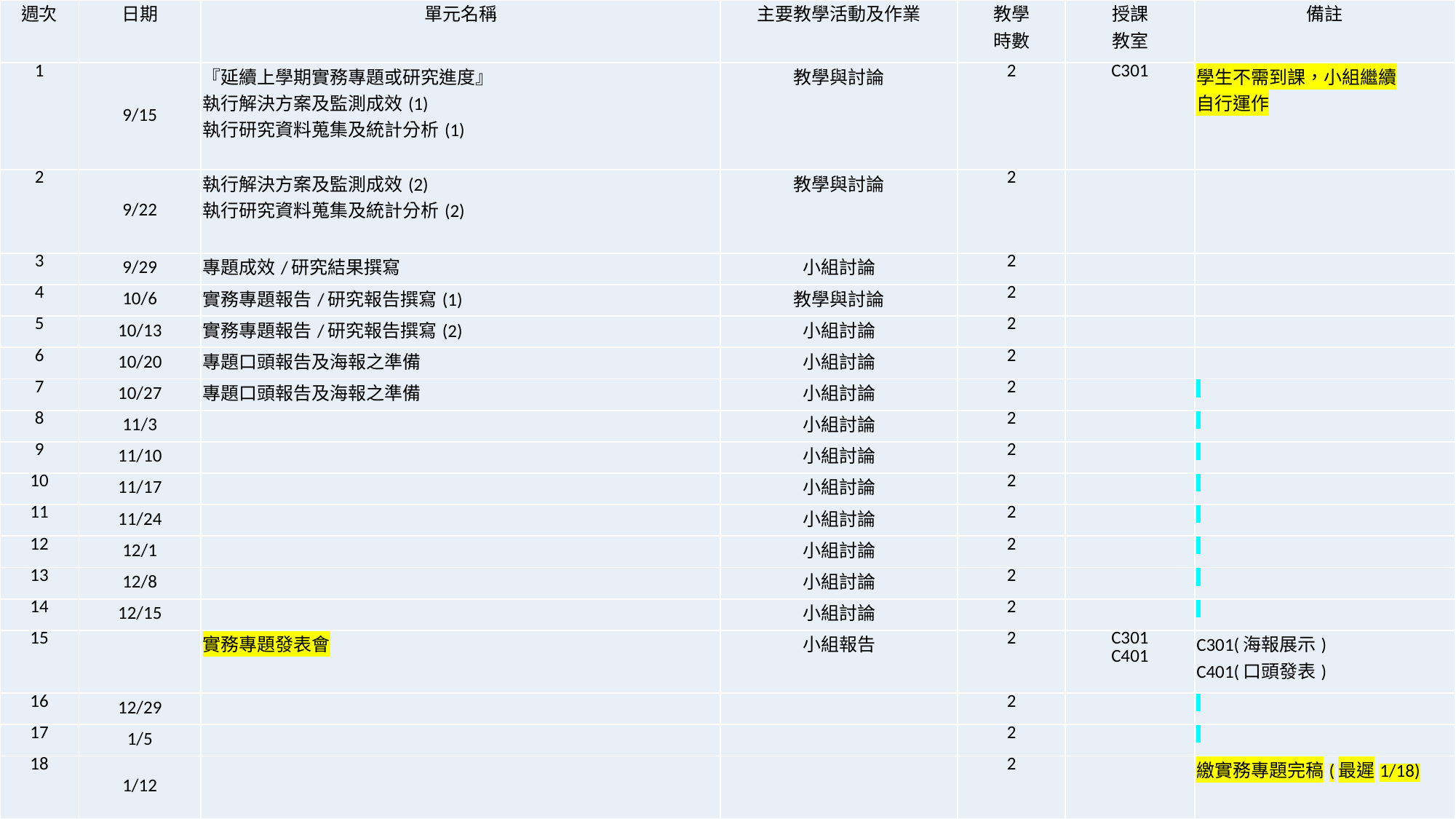

| 週次 | 日期 | 單元名稱 | 主要教學活動及作業 | 教學 時數 | 授課 教室 | 備註 |
| --- | --- | --- | --- | --- | --- | --- |
| 1 | 9/15 | 『延續上學期實務專題或研究進度』 執行解決方案及監測成效(1) 執行研究資料蒐集及統計分析(1) | 教學與討論 | 2 | C301 | 學生不需到課，小組繼續 自行運作 |
| 2 | 9/22 | 執行解決方案及監測成效(2) 執行研究資料蒐集及統計分析(2) | 教學與討論 | 2 |  |  |
| 3 | 9/29 | 專題成效/研究結果撰寫 | 小組討論 | 2 |  |  |
| 4 | 10/6 | 實務專題報告/研究報告撰寫(1) | 教學與討論 | 2 |  |  |
| 5 | 10/13 | 實務專題報告/研究報告撰寫(2) | 小組討論 | 2 |  |  |
| 6 | 10/20 | 專題口頭報告及海報之準備 | 小組討論 | 2 |  |  |
| 7 | 10/27 | 專題口頭報告及海報之準備 | 小組討論 | 2 |  |  |
| 8 | 11/3 |  | 小組討論 | 2 |  |  |
| 9 | 11/10 |  | 小組討論 | 2 |  |  |
| 10 | 11/17 |  | 小組討論 | 2 |  |  |
| 11 | 11/24 |  | 小組討論 | 2 |  |  |
| 12 | 12/1 |  | 小組討論 | 2 |  |  |
| 13 | 12/8 |  | 小組討論 | 2 |  |  |
| 14 | 12/15 |  | 小組討論 | 2 |  |  |
| 15 |  | 實務專題發表會 | 小組報告 | 2 | C301 C401 | C301(海報展示) C401(口頭發表) |
| 16 | 12/29 |  |  | 2 |  |  |
| 17 | 1/5 |  |  | 2 |  |  |
| 18 | 1/12 |  |  | 2 |  | 繳實務專題完稿(最遲1/18) |
#